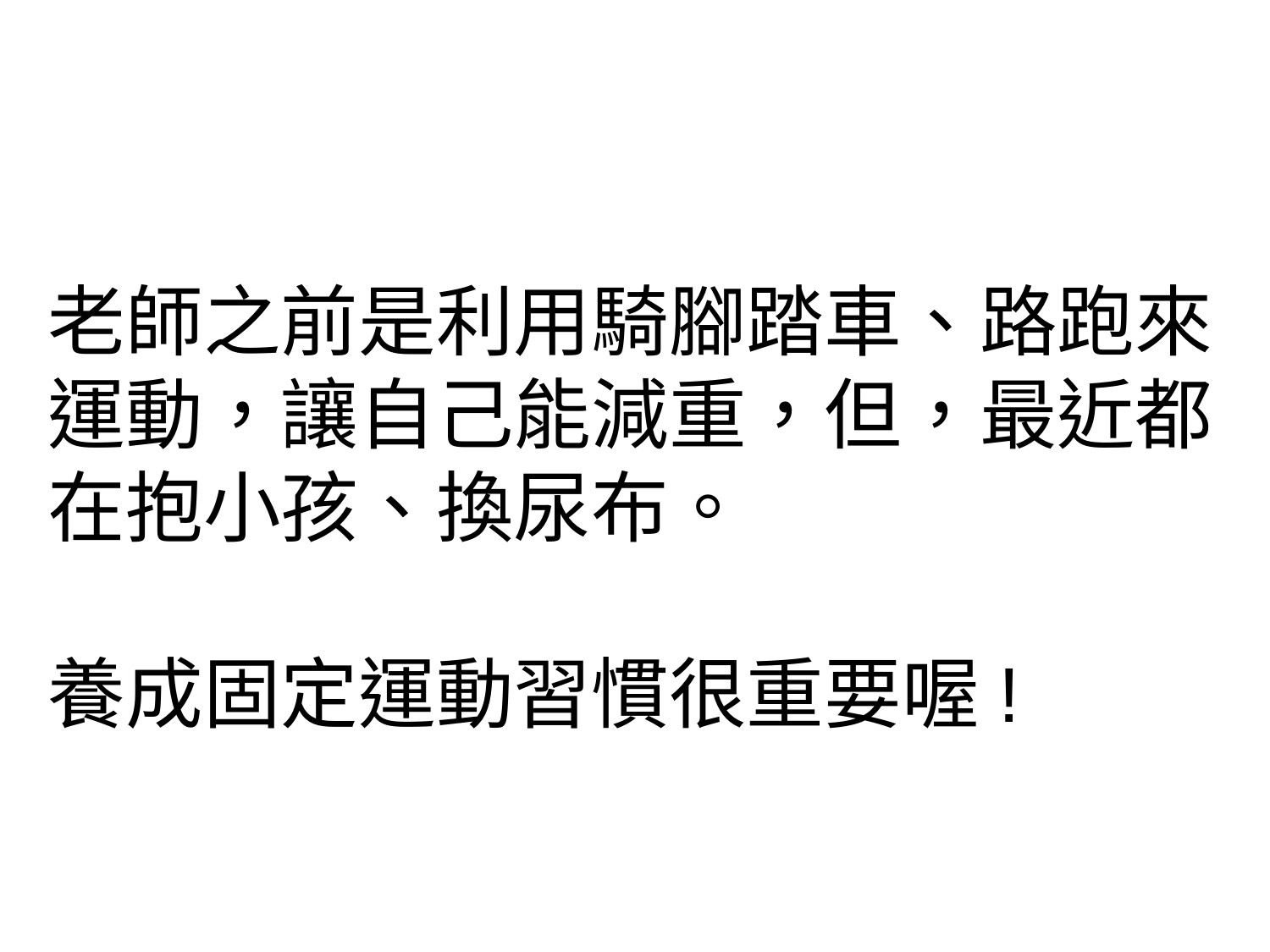

# 老師之前是利用騎腳踏車、路跑來運動，讓自己能減重，但，最近都在抱小孩、換尿布。 養成固定運動習慣很重要喔!